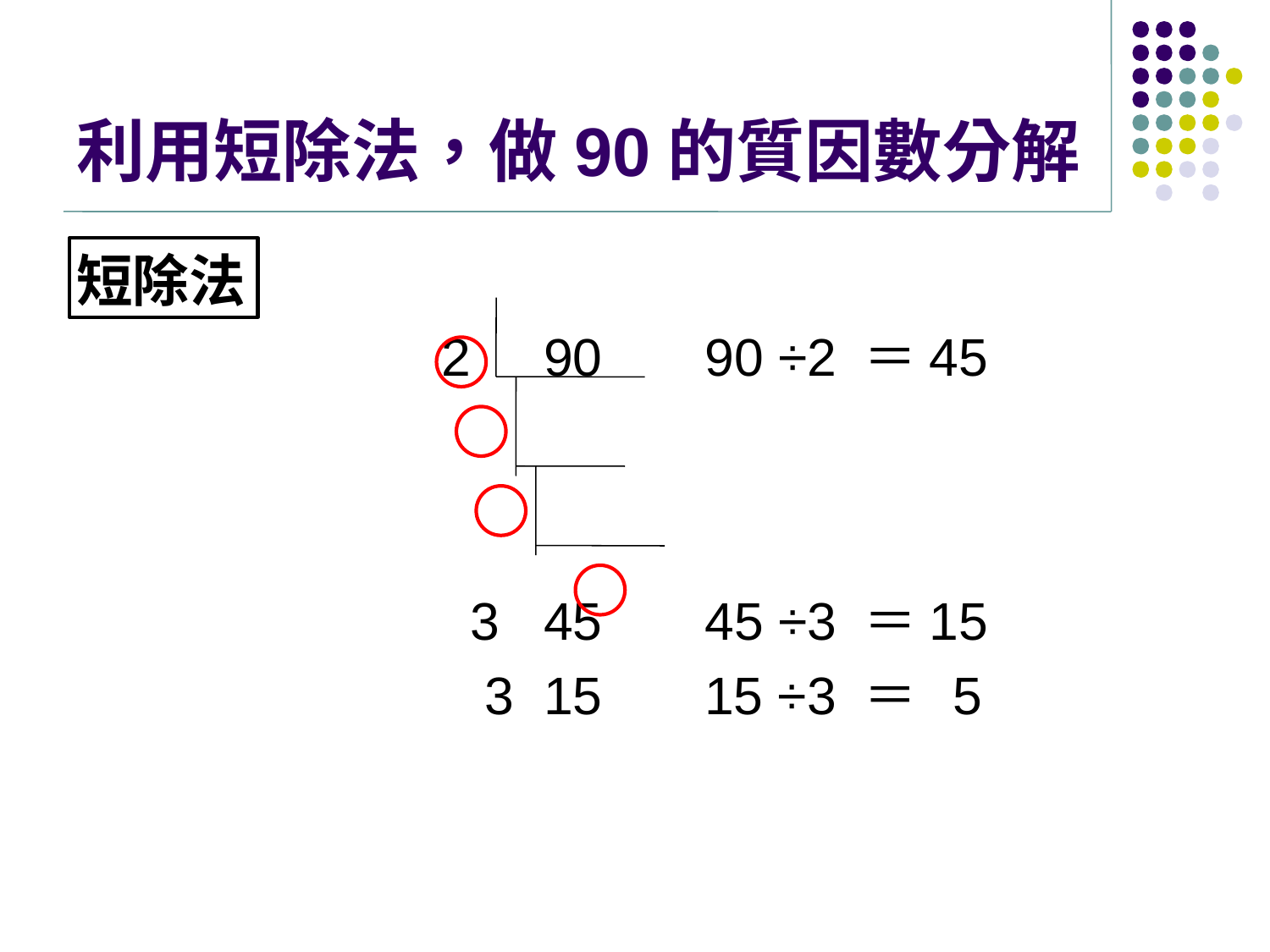

# 利用短除法，做90的質因數分解

短除法
                         2     90       90 ÷2 ＝45
                           3   45       45 ÷3 ＝15
                            3  15       15 ÷3 ＝  5
                                   5
                    90 ＝2 ×3 ×3 ×5